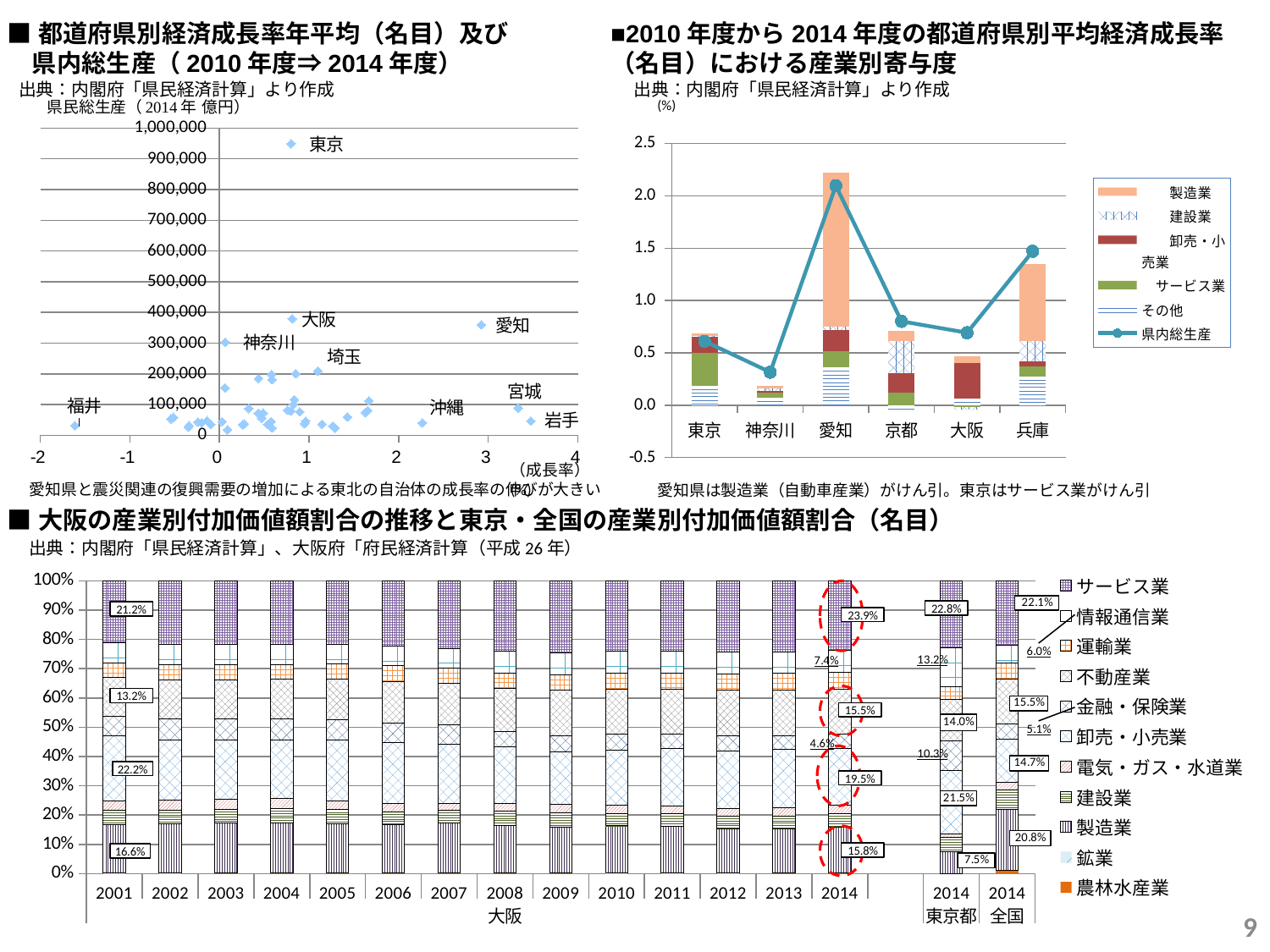

■2010年度から2014年度の都道府県別平均経済成長率（名目）における産業別寄与度
■都道府県別経済成長率年平均（名目）及び
　県内総生産（2010年度⇒2014年度）
出典：内閣府「県民経済計算」より作成
出典：内閣府「県民経済計算」より作成
(%)

### Chart

| Category | 2014年名目ＧＤＰ |
|---|---|

### Chart

| Category | その他 | 　サービス業 | 　　卸売・小売業 | 　　建設業 | 　　製造業 | 県内総生産 |
|---|---|---|---|---|---|---|
| 東京 | 0.18758071392643672 | 0.30898716094853285 | 0.15391087999520892 | 0.009296569315708325 | 0.027774797862193168 | 0.6099770802847644 |
| 神奈川 | 0.07452381245408901 | 0.04518505277040674 | 0.01377363537469023 | 0.026543017086240184 | 0.02474033648266527 | 0.3149985472419701 |
| 愛知 | 0.3580072879516081 | 0.15626395326341935 | 0.19927103794240963 | 0.03352214022051214 | 1.4737488916968715 | 2.096562228940485 |
| 京都 | -0.05652526359135379 | 0.12331742810846436 | 0.18566084973599573 | 0.3016920017686715 | 0.09684000340240573 | 0.8003846391579827 |
| 大阪 | 0.06278758132154394 | -0.02150363156707158 | 0.34049636245235604 | -0.0239577419482373 | 0.06529408257789271 | 0.6914806896034946 |
| 兵庫 | 0.27585590375106506 | 0.09237481085743582 | 0.05371279611637192 | 0.19024504791505592 | 0.7380334715587935 | 1.4708228394186023 |
（成長率）(%)
愛知県と震災関連の復興需要の増加による東北の自治体の成長率の伸びが大きい
愛知県は製造業（自動車産業）がけん引。東京はサービス業がけん引
■大阪の産業別付加価値額割合の推移と東京・全国の産業別付加価値額割合（名目）
出典：内閣府「県民経済計算」、大阪府「府民経済計算（平成26年）

### Chart

| Category | 農林水産業 | 鉱業 | 製造業 | 建設業 | 電気・ガス・水道業 | 卸売・小売業 | 金融・保険業 | 不動産業 | 運輸業 | 情報通信業 | サービス業 |
|---|---|---|---|---|---|---|---|---|---|---|---|
| 2001 | 34846.0 | 3209.0 | 6108722.0 | 1755042.0 | 1230985.0 | 8146453.0 | 2481200.0 | 4854133.0 | 1831770.0 | 2515668.0 | 7797776.0 |
| 2002 | 35734.0 | 2901.0 | 5992473.0 | 1723796.0 | 1211025.0 | 7347573.0 | 2522387.0 | 4770104.0 | 1811871.0 | 2494073.0 | 7753517.0 |
| 2003 | 36887.0 | 2857.0 | 6056678.0 | 1670762.0 | 1174518.0 | 7163050.0 | 2527381.0 | 4778675.0 | 1783603.0 | 2505442.0 | 7649076.0 |
| 2004 | 38055.0 | 2417.0 | 6140233.0 | 1769659.0 | 1154595.0 | 7226088.0 | 2489549.0 | 4831879.0 | 1835293.0 | 2478215.0 | 7712727.0 |
| 2005 | 37015.0 | 2484.0 | 6089745.0 | 1673135.0 | 1050082.0 | 7491499.0 | 2531550.0 | 4911252.0 | 1835844.0 | 2389313.0 | 7817737.0 |
| 2006 | 37184.0 | 2536.0 | 5931193.0 | 1609348.0 | 1004548.0 | 7424763.0 | 2432344.0 | 5104542.0 | 1891472.0 | 2403760.0 | 8027130.0 |
| 2007 | 37287.0 | 2313.0 | 6200191.0 | 1558782.0 | 934391.0 | 7339455.0 | 2337395.0 | 5129737.0 | 1927198.0 | 2448952.0 | 8351891.0 |
| 2008 | 38072.0 | 1873.0 | 5741994.0 | 1733373.0 | 898133.0 | 6759031.0 | 1887830.0 | 5165732.0 | 1834235.0 | 2584714.0 | 8427316.0 |
| 2009 | 38097.0 | 1420.0 | 5272894.0 | 1562441.0 | 996054.0 | 6024008.0 | 1839061.0 | 5185714.0 | 1695667.0 | 2537087.0 | 8180422.0 |
| 2010 | 39336.0 | 2180.0 | 5411640.0 | 1372670.0 | 1001053.0 | 6259268.0 | 1804929.0 | 5135966.0 | 1749758.0 | 2503467.0 | 8050445.0 |
| 2011 | 39012.0 | 2785.0 | 5383355.0 | 1455695.0 | 867201.0 | 6625408.0 | 1708692.0 | 5177008.0 | 1856359.0 | 2505892.0 | 8104781.0 |
| 2012 | 38739.0 | 2463.0 | 5094988.0 | 1434763.0 | 875489.0 | 6583365.0 | 1643167.0 | 5215916.0 | 1919343.0 | 2488014.0 | 8094609.0 |
| 2013 | 36413.0 | 2407.0 | 5136413.0 | 1463856.0 | 955006.0 | 6674803.0 | 1623412.0 | 5201556.0 | 1940515.0 | 2478569.0 | 8164189.0 |
| 2014 | 36287.0 | 2212.0 | 5394294.0 | 1520072.0 | 1024246.0 | 6649984.0 | 1580829.0 | 5289416.0 | 1955271.0 | 2523860.0 | 8141466.0 |
|  | None | None | None | None | None | None | None | None | None | None | None |
| 2014 | 48797.0 | 20498.0 | 6540768.0 | 4154650.0 | 1166205.0 | 18817826.0 | 9021767.0 | 12272792.0 | 3933349.0 | 11556342.0 | 19980581.0 |
| 2014 | 5140846.0 | 463567.0 | 94662225.0 | 29692257.0 | 12251962.0 | 66919400.0 | 23416576.0 | 70817738.0 | 24506727.0 | 27150347.0 | 100608978.0 |
22.8%
21.2%
23.9%

13.2%
15.5%

22.2%
19.5%

15.8%
16.6%
9